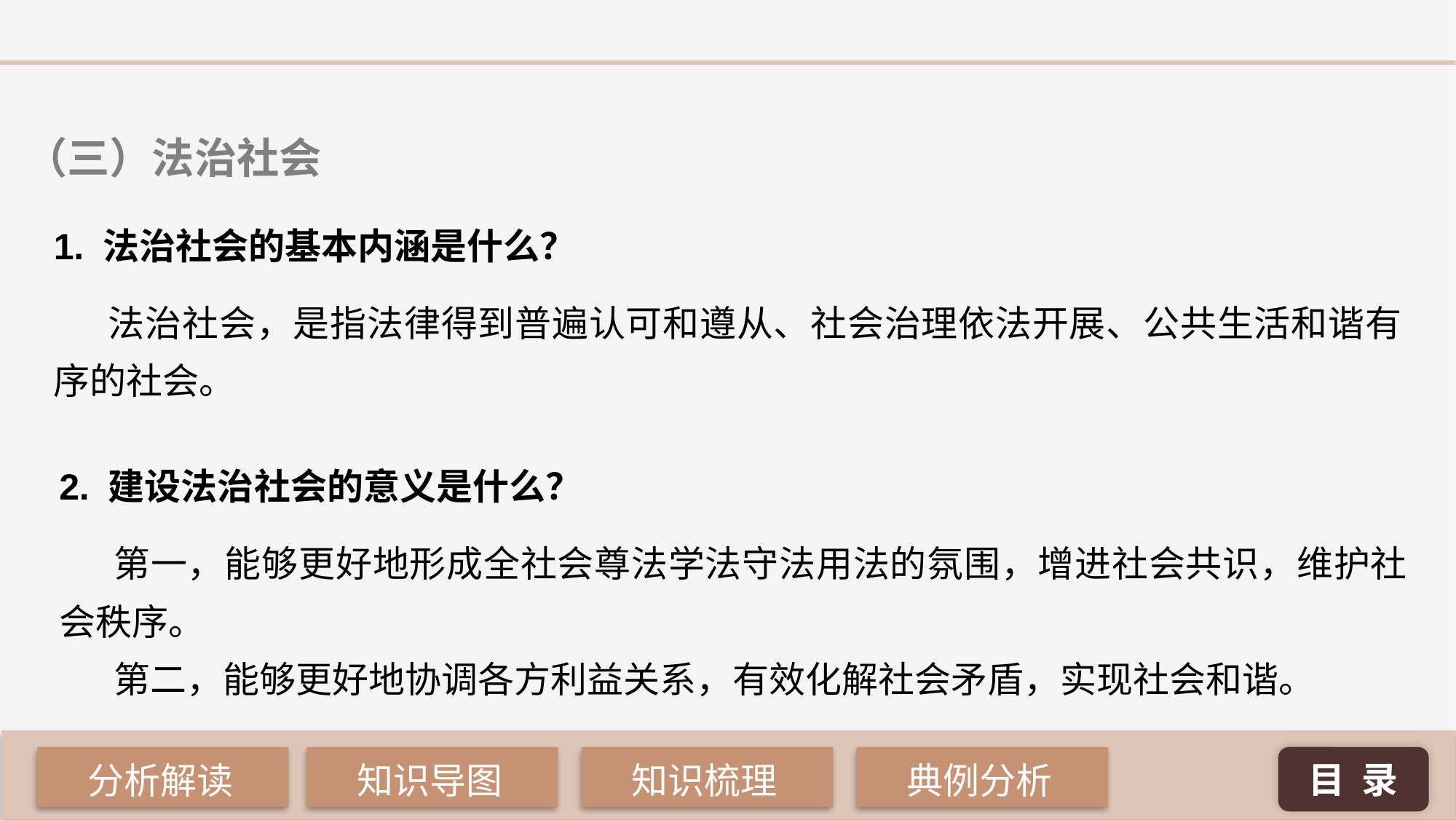

（三）法治社会
1. 法治社会的基本内涵是什么？
法治社会，是指法律得到普遍认可和遵从、社会治理依法开展、公共生活和谐有序的社会。
2. 建设法治社会的意义是什么？
第一，能够更好地形成全社会尊法学法守法用法的氛围，增进社会共识，维护社会秩序。
第二，能够更好地协调各方利益关系，有效化解社会矛盾，实现社会和谐。